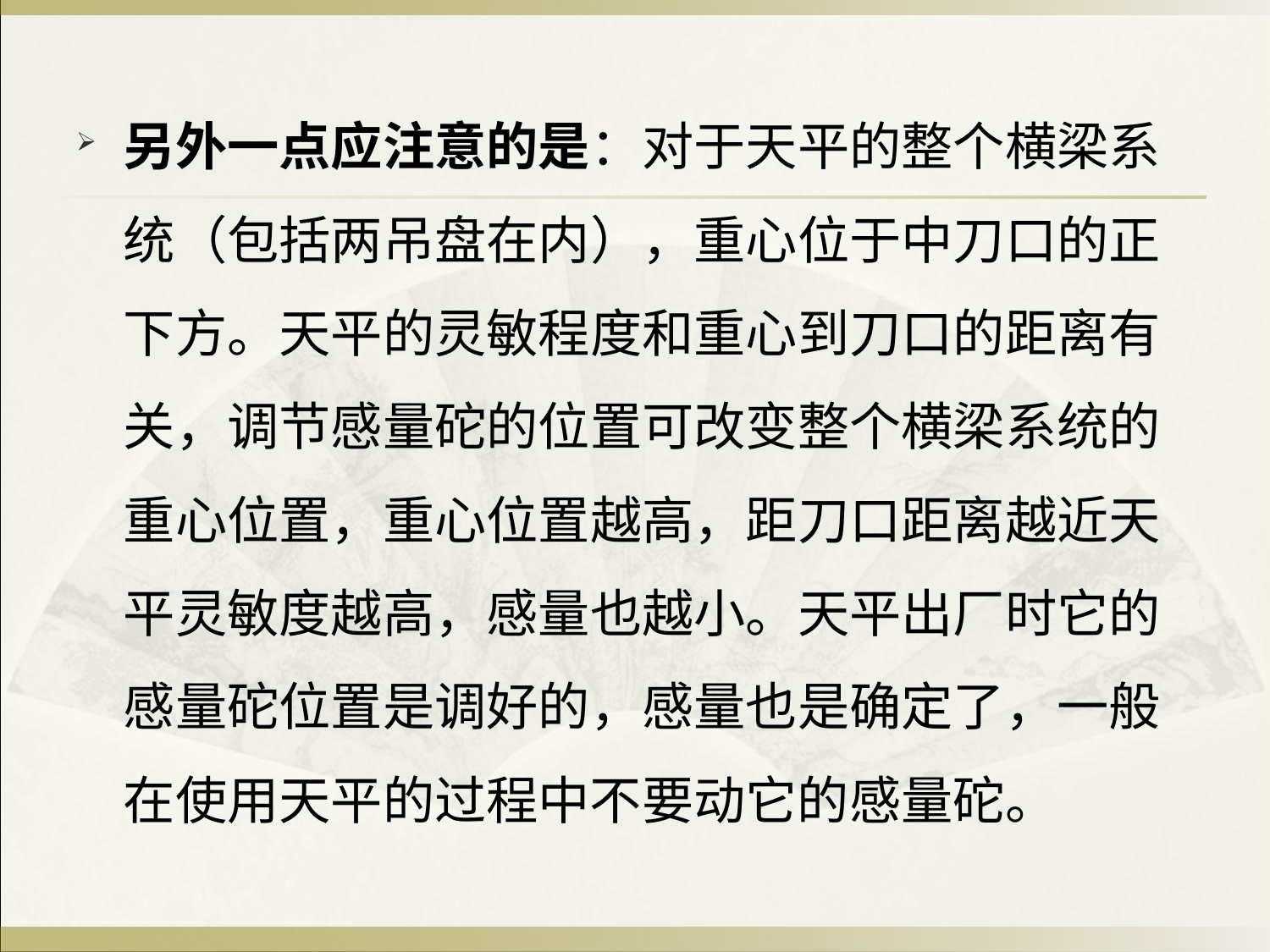

另外一点应注意的是：对于天平的整个横梁系统（包括两吊盘在内），重心位于中刀口的正下方。天平的灵敏程度和重心到刀口的距离有关，调节感量砣的位置可改变整个横梁系统的重心位置，重心位置越高，距刀口距离越近天平灵敏度越高，感量也越小。天平出厂时它的感量砣位置是调好的，感量也是确定了，一般在使用天平的过程中不要动它的感量砣。